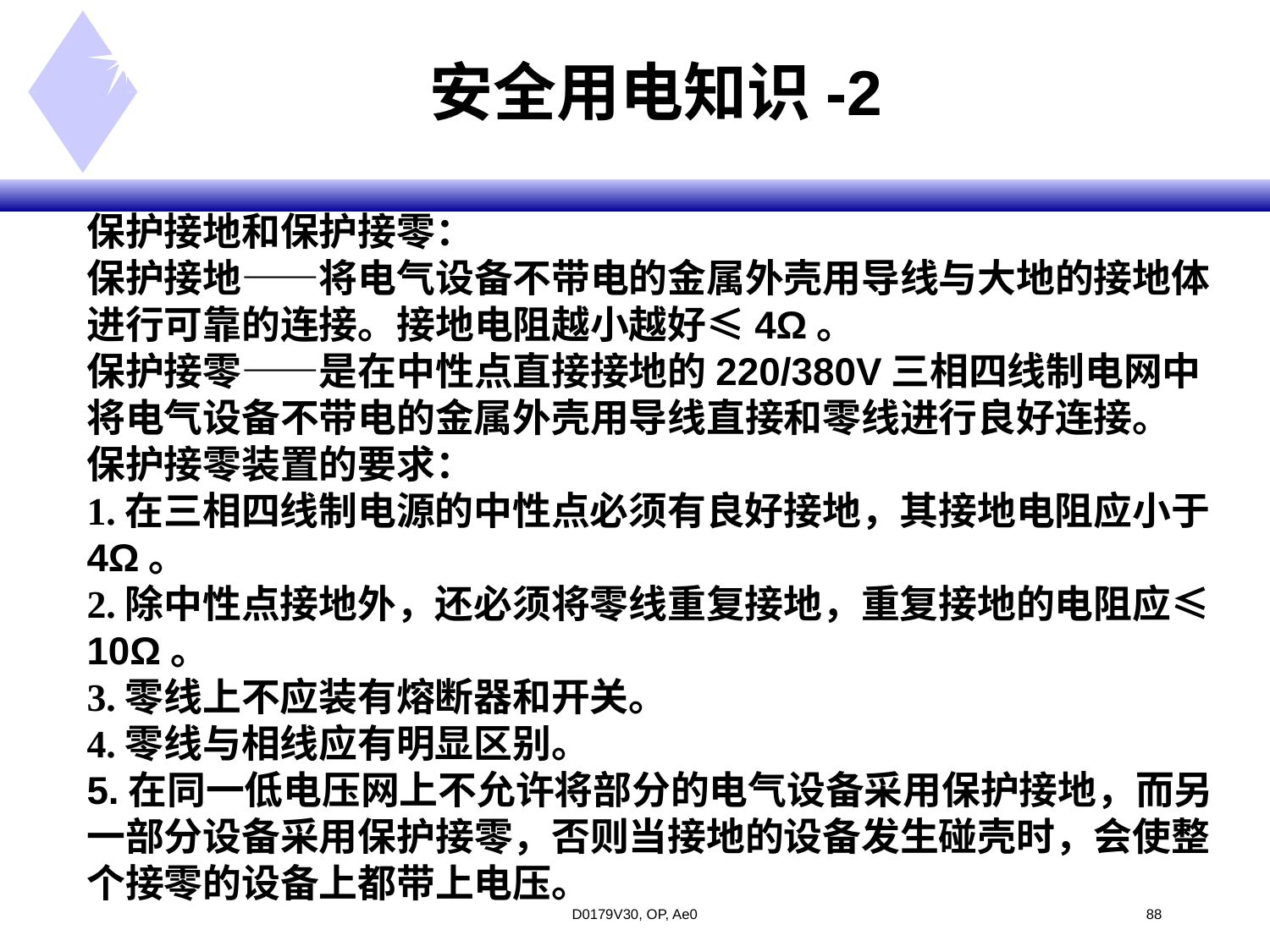

# 安全用电知识-2
保护接地和保护接零：
保护接地——将电气设备不带电的金属外壳用导线与大地的接地体进行可靠的连接。接地电阻越小越好≤4Ω。
保护接零——是在中性点直接接地的220/380V三相四线制电网中将电气设备不带电的金属外壳用导线直接和零线进行良好连接。
保护接零装置的要求：
1.在三相四线制电源的中性点必须有良好接地，其接地电阻应小于4Ω。
2.除中性点接地外，还必须将零线重复接地，重复接地的电阻应≤10Ω。
3.零线上不应装有熔断器和开关。
4.零线与相线应有明显区别。
5.在同一低电压网上不允许将部分的电气设备采用保护接地，而另一部分设备采用保护接零，否则当接地的设备发生碰壳时，会使整个接零的设备上都带上电压。
D0179V30, OP, Ae0
88